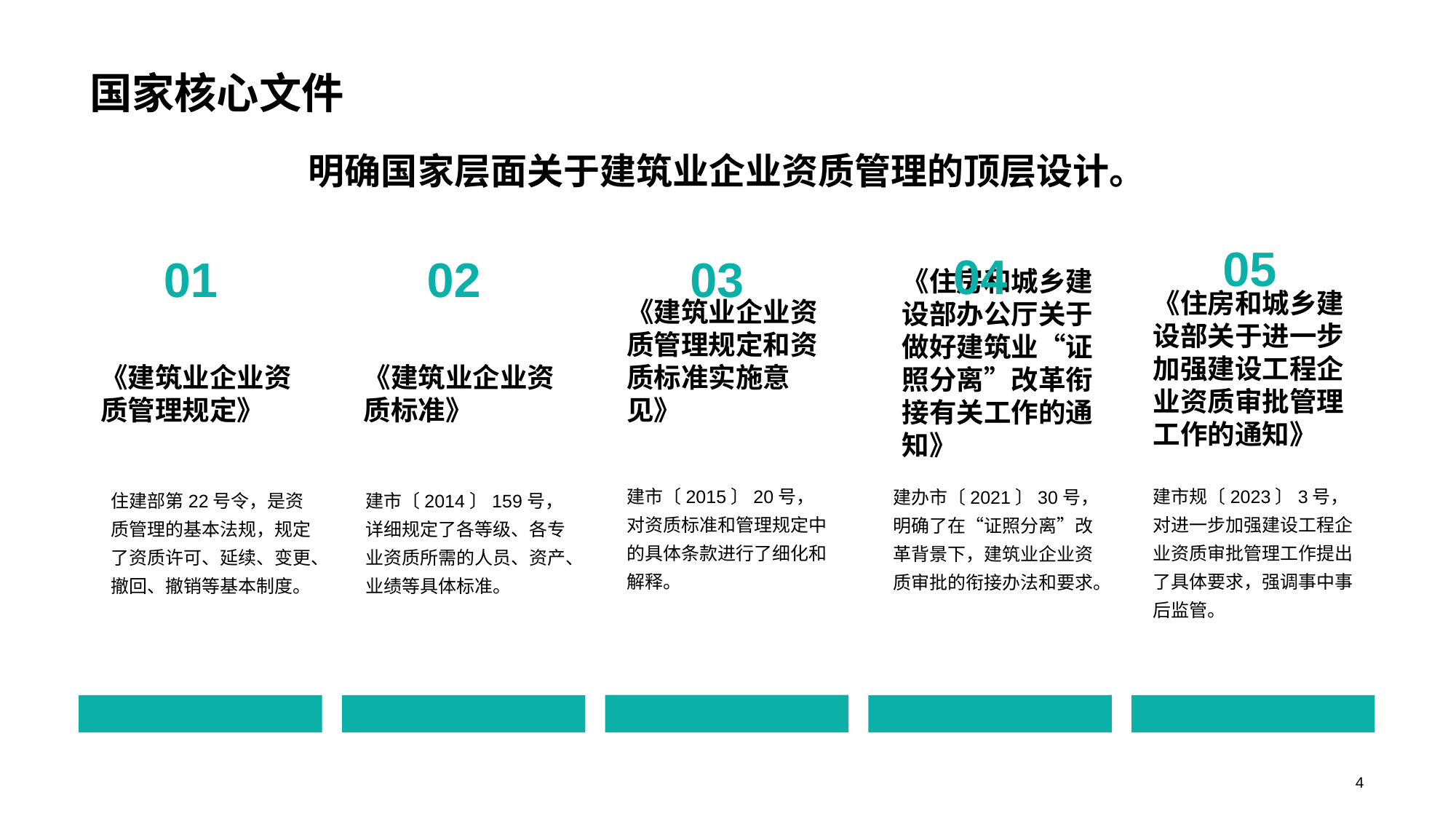

国家核心文件
明确国家层面关于建筑业企业资质管理的顶层设计。

03
《建筑业企业资质管理规定和资质标准实施意见》
建市〔2015〕20号，对资质标准和管理规定中的具体条款进行了细化和解释。

05

《住房和城乡建设部关于进一步加强建设工程企业资质审批管理工作的通知》
建市规〔2023〕3号，对进一步加强建设工程企业资质审批管理工作提出了具体要求，强调事中事后监管。

02
《建筑业企业资质标准》
建市〔2014〕159号，详细规定了各等级、各专业资质所需的人员、资产、业绩等具体标准。

01
《建筑业企业资质管理规定》
住建部第22号令，是资质管理的基本法规，规定了资质许可、延续、变更、撤回、撤销等基本制度。

04
《住房和城乡建设部办公厅关于做好建筑业“证照分离”改革衔接有关工作的通知》
建办市〔2021〕30号，明确了在“证照分离”改革背景下，建筑业企业资质审批的衔接办法和要求。

4